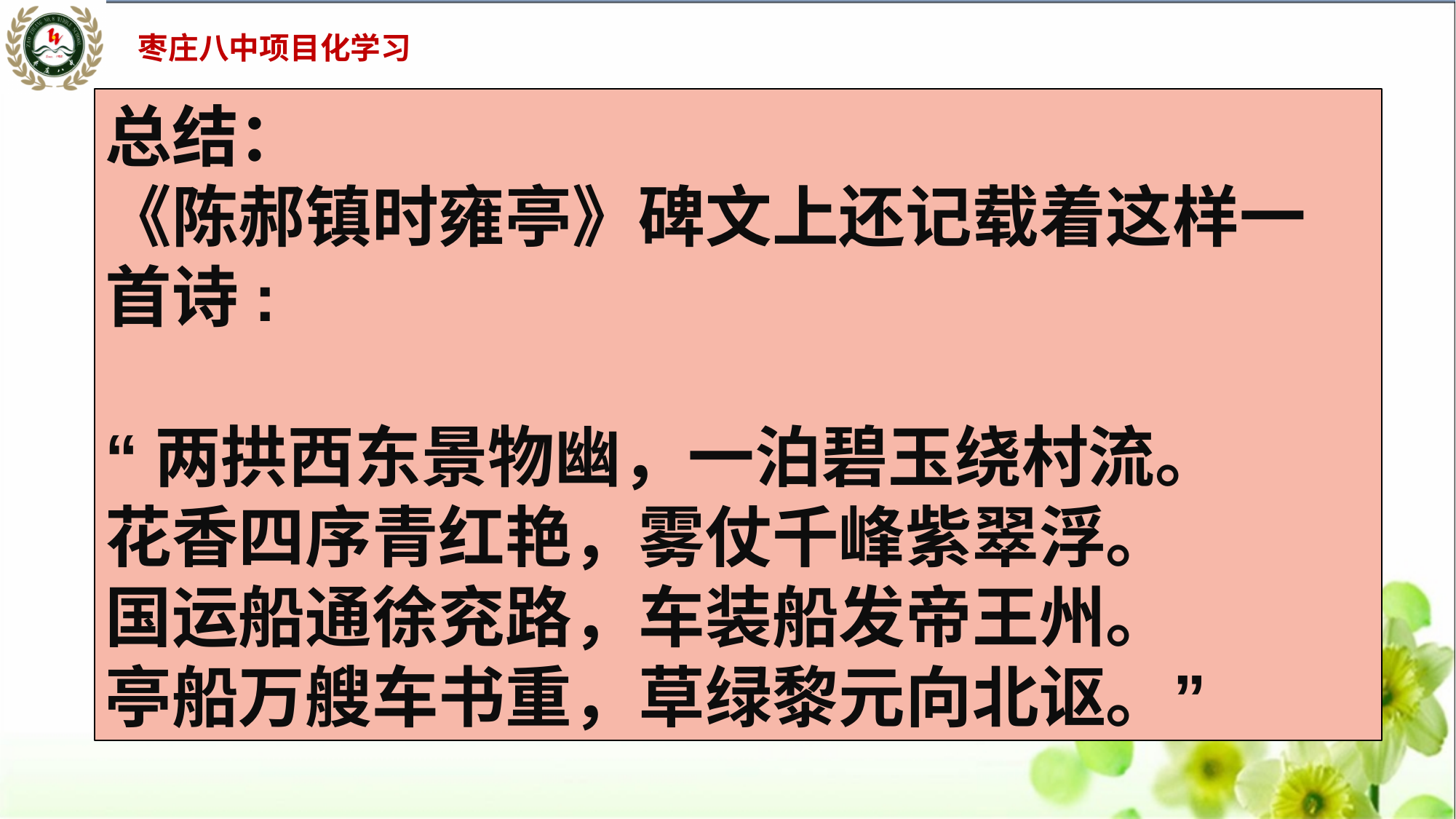

总结：
《陈郝镇时雍亭》碑文上还记载着这样一首诗:

“两拱西东景物幽，一泊碧玉绕村流。
花香四序青红艳，雾仗千峰紫翠浮。
国运船通徐兖路，车装船发帝王州。
亭船万艘车书重，草绿黎元向北讴。”